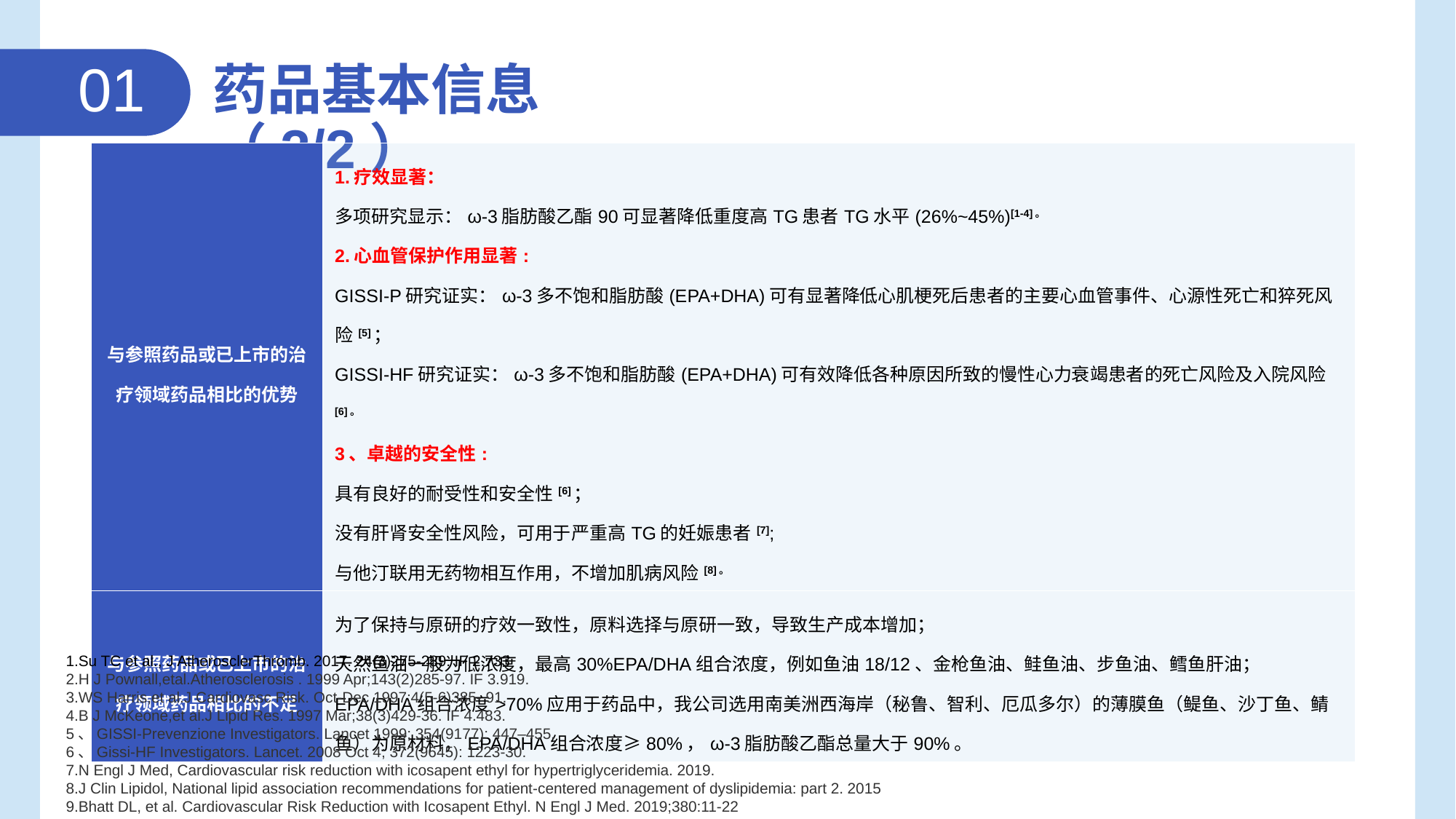

01
药品基本信息（2/2）
| 与参照药品或已上市的治疗领域药品相比的优势 | 1.疗效显著： 多项研究显示：ω-3脂肪酸乙酯90可显著降低重度高TG患者TG水平(26%~45%)[1-4]。 2.心血管保护作用显著: GISSI-P研究证实：ω-3多不饱和脂肪酸(EPA+DHA)可有显著降低心肌梗死后患者的主要心血管事件、心源性死亡和猝死风险[5]； GISSI-HF研究证实：ω-3多不饱和脂肪酸(EPA+DHA)可有效降低各种原因所致的慢性心力衰竭患者的死亡风险及入院风险[6]。 3、卓越的安全性: 具有良好的耐受性和安全性[6]； 没有肝肾安全性风险，可用于严重高TG的妊娠患者[7]; 与他汀联用无药物相互作用，不增加肌病风险[8]。 |
| --- | --- |
| 与参照药品或已上市的治疗领域药品相比的不足 | 为了保持与原研的疗效一致性，原料选择与原研一致，导致生产成本增加； 天然鱼油一般为低浓度，最高30%EPA/DHA组合浓度，例如鱼油18/12、金枪鱼油、鲑鱼油、步鱼油、鳕鱼肝油； EPA/DHA组合浓度>70%应用于药品中，我公司选用南美洲西海岸（秘鲁、智利、厄瓜多尔）的薄膜鱼（鳀鱼、沙丁鱼、鲭鱼）为原材料，EPA/DHA组合浓度≥80%，ω-3脂肪酸乙酯总量大于90%。 |

1.Su TC et al., J AtherosclerThromb. 2017. 24(3)275-289. IF 2.733
2.H J Pownall,etal.Atherosclerosis . 1999 Apr;143(2)285-97. IF 3.919.
3.WS Harris,et al.J Cardiovasc Risk. Oct-Dec 1997;4(5-6)385- 91.
4.B J McKeone,et al.J Lipid Res. 1997 Mar;38(3)429-36. IF 4.483.
5、GISSI-Prevenzione Investigators. Lancet 1999; 354(9177): 447–455.
6、Gissi-HF Investigators. Lancet. 2008 Oct 4; 372(9645): 1223-30.
7.N Engl J Med, Cardiovascular risk reduction with icosapent ethyl for hypertriglyceridemia. 2019.
8.J Clin Lipidol, National lipid association recommendations for patient‐centered management of dyslipidemia: part 2. 2015
9.Bhatt DL, et al. ​​Cardiovascular Risk Reduction with Icosapent Ethyl​​. N Engl J Med. 2019;380:11-22